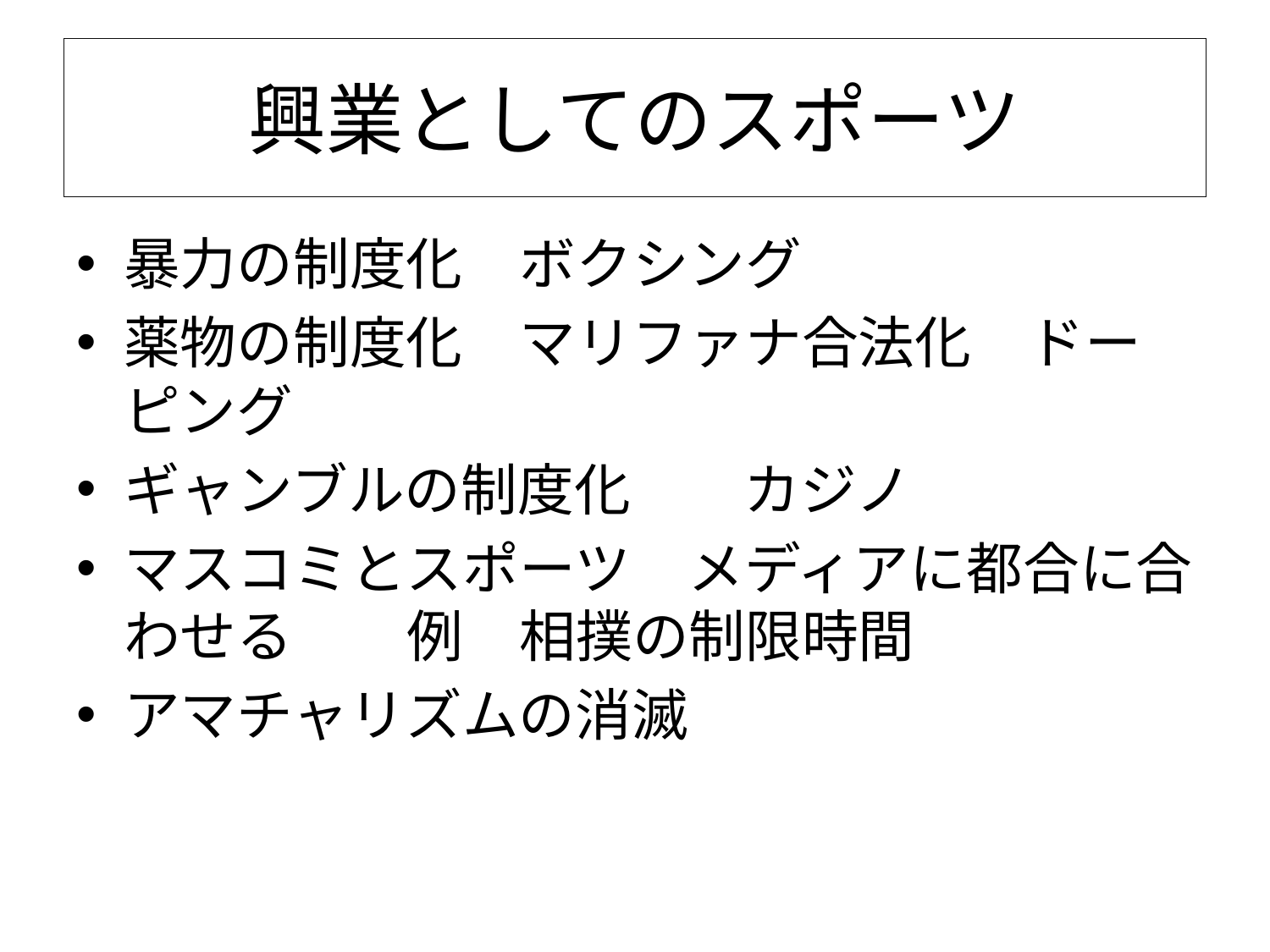

# 興業としてのスポーツ
暴力の制度化　ボクシング
薬物の制度化　マリファナ合法化　ドーピング
ギャンブルの制度化　　カジノ
マスコミとスポーツ　メディアに都合に合わせる　　例　相撲の制限時間
アマチャリズムの消滅